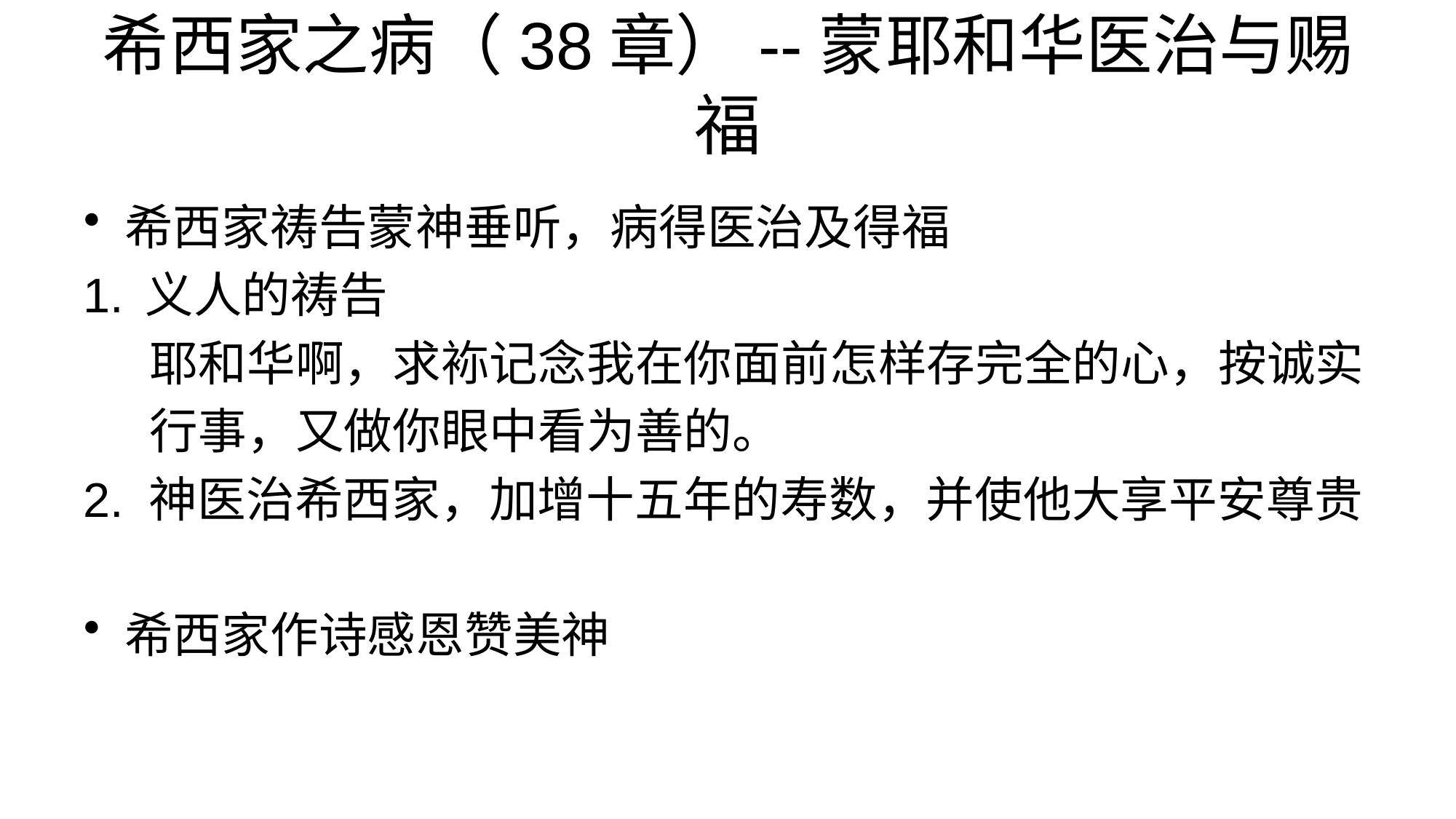

# 希西家之病（38章）--蒙耶和华医治与赐福
希西家祷告蒙神垂听，病得医治及得福
义人的祷告
     耶和华啊，求袮记念我在你面前怎样存完全的心，按诚实
     行事，又做你眼中看为善的。
2. 神医治希西家，加增十五年的寿数，并使他大享平安尊贵

希西家作诗感恩赞美神